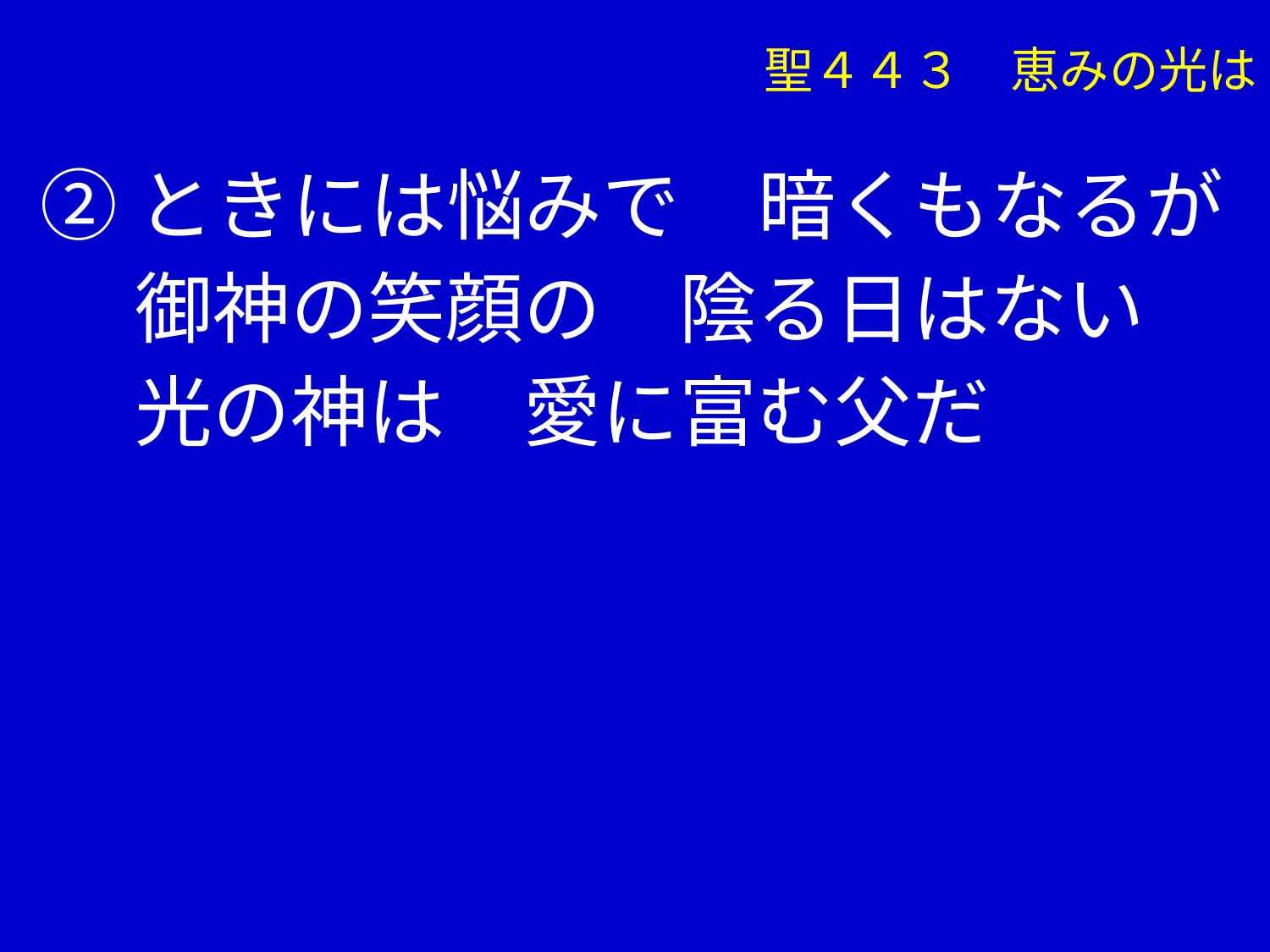

聖４４３　恵みの光は
②ときには悩みで　暗くもなるが
　 御神の笑顔の　陰る日はない
　 光の神は　愛に富む父だ